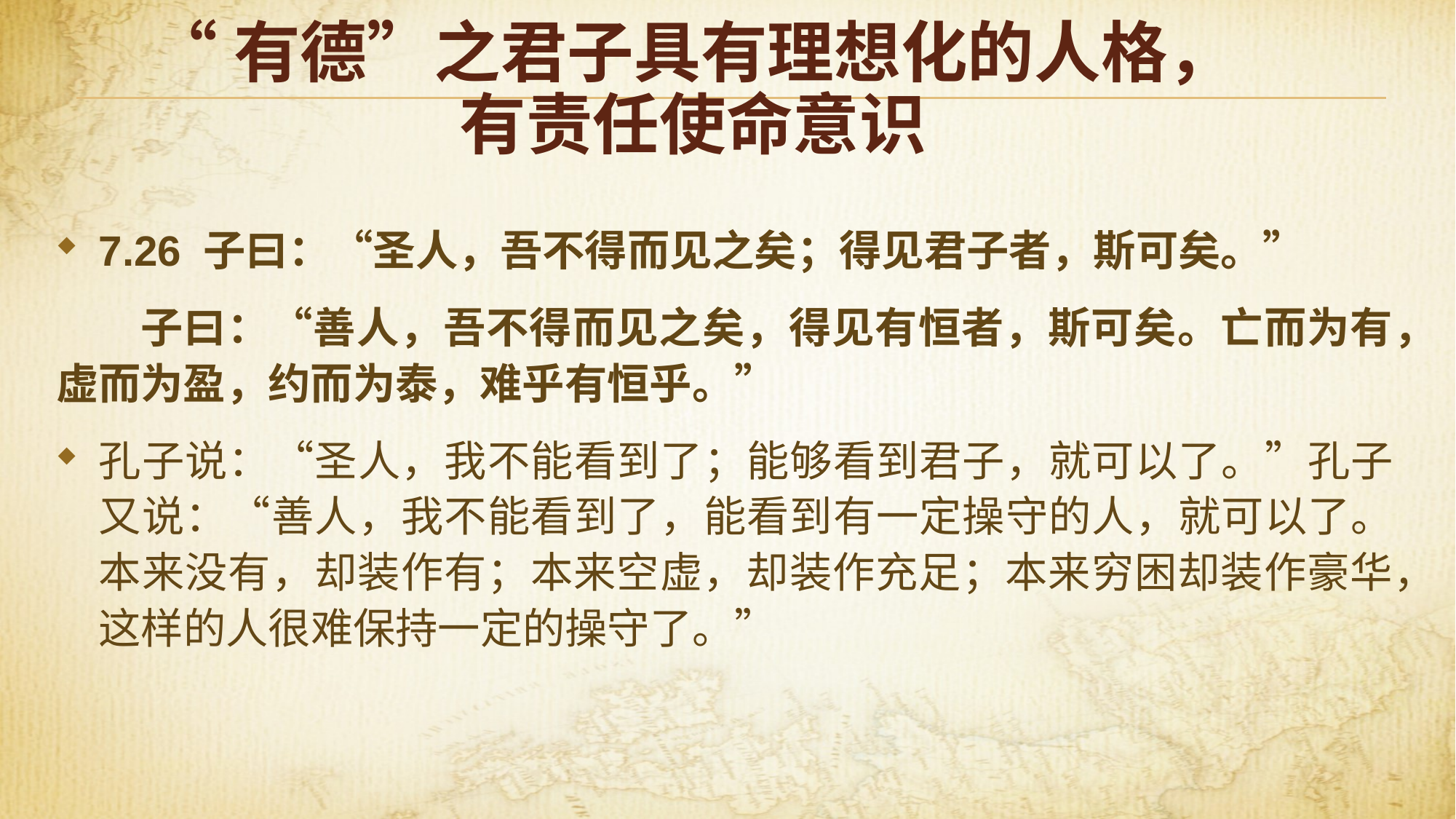

# “有德”之君子具有理想化的人格， 有责任使命意识
7.26 子曰：“圣人，吾不得而见之矣；得见君子者，斯可矣。”
       子曰：“善人，吾不得而见之矣，得见有恒者，斯可矣。亡而为有，虚而为盈，约而为泰，难乎有恒乎。”
孔子说：“圣人，我不能看到了；能够看到君子，就可以了。”孔子又说：“善人，我不能看到了，能看到有一定操守的人，就可以了。本来没有，却装作有；本来空虚，却装作充足；本来穷困却装作豪华，这样的人很难保持一定的操守了。”